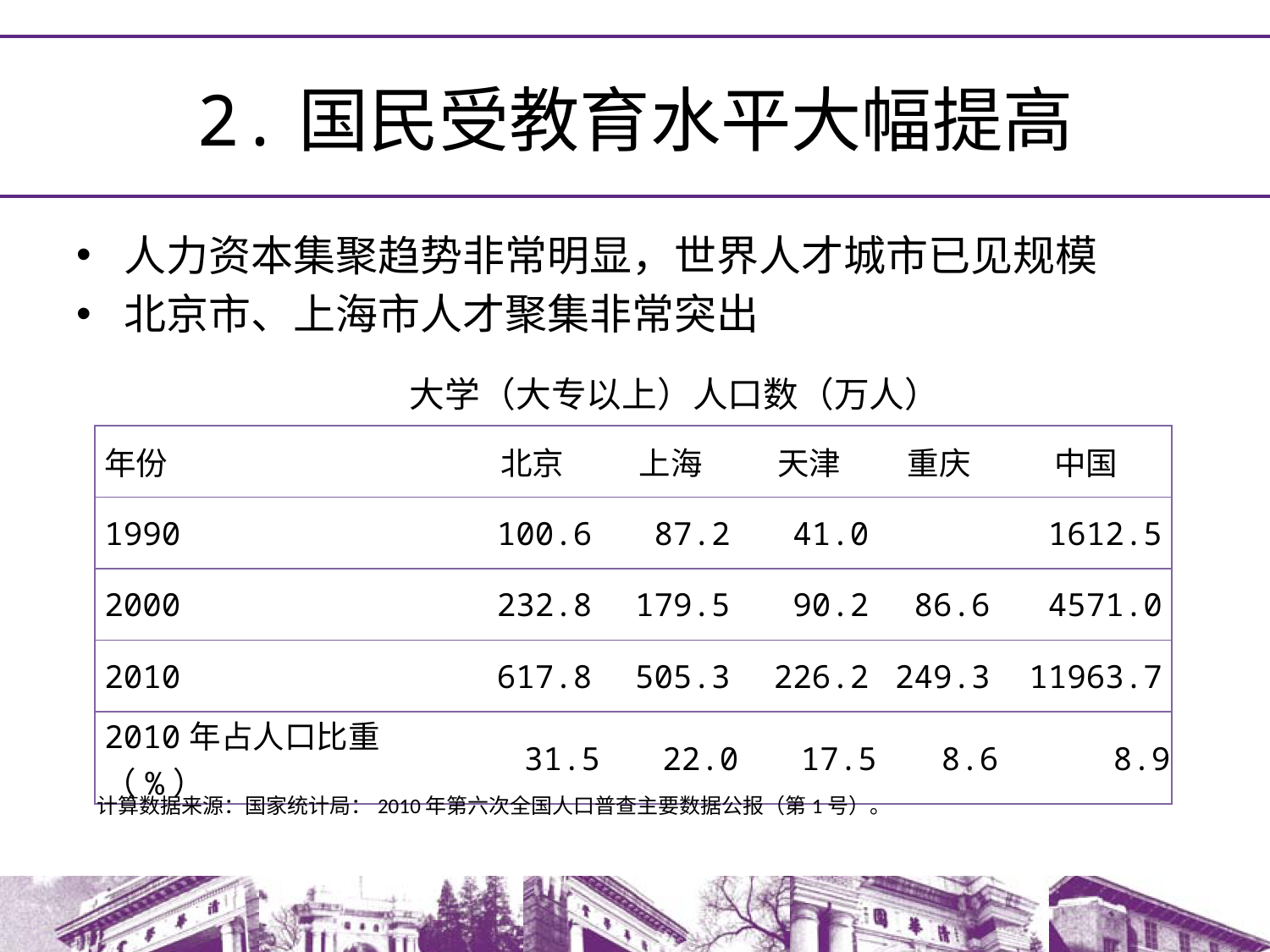

# 2.国民受教育水平大幅提高
人力资本集聚趋势非常明显，世界人才城市已见规模
北京市、上海市人才聚集非常突出
大学（大专以上）人口数（万人）
| 年份 | 北京 | 上海 | 天津 | 重庆 | 中国 |
| --- | --- | --- | --- | --- | --- |
| 1990 | 100.6 | 87.2 | 41.0 |  | 1612.5 |
| 2000 | 232.8 | 179.5 | 90.2 | 86.6 | 4571.0 |
| 2010 | 617.8 | 505.3 | 226.2 | 249.3 | 11963.7 |
| 2010年占人口比重（%） | 31.5 | 22.0 | 17.5 | 8.6 | 8.9 |
计算数据来源：国家统计局：2010年第六次全国人口普查主要数据公报（第1号）。